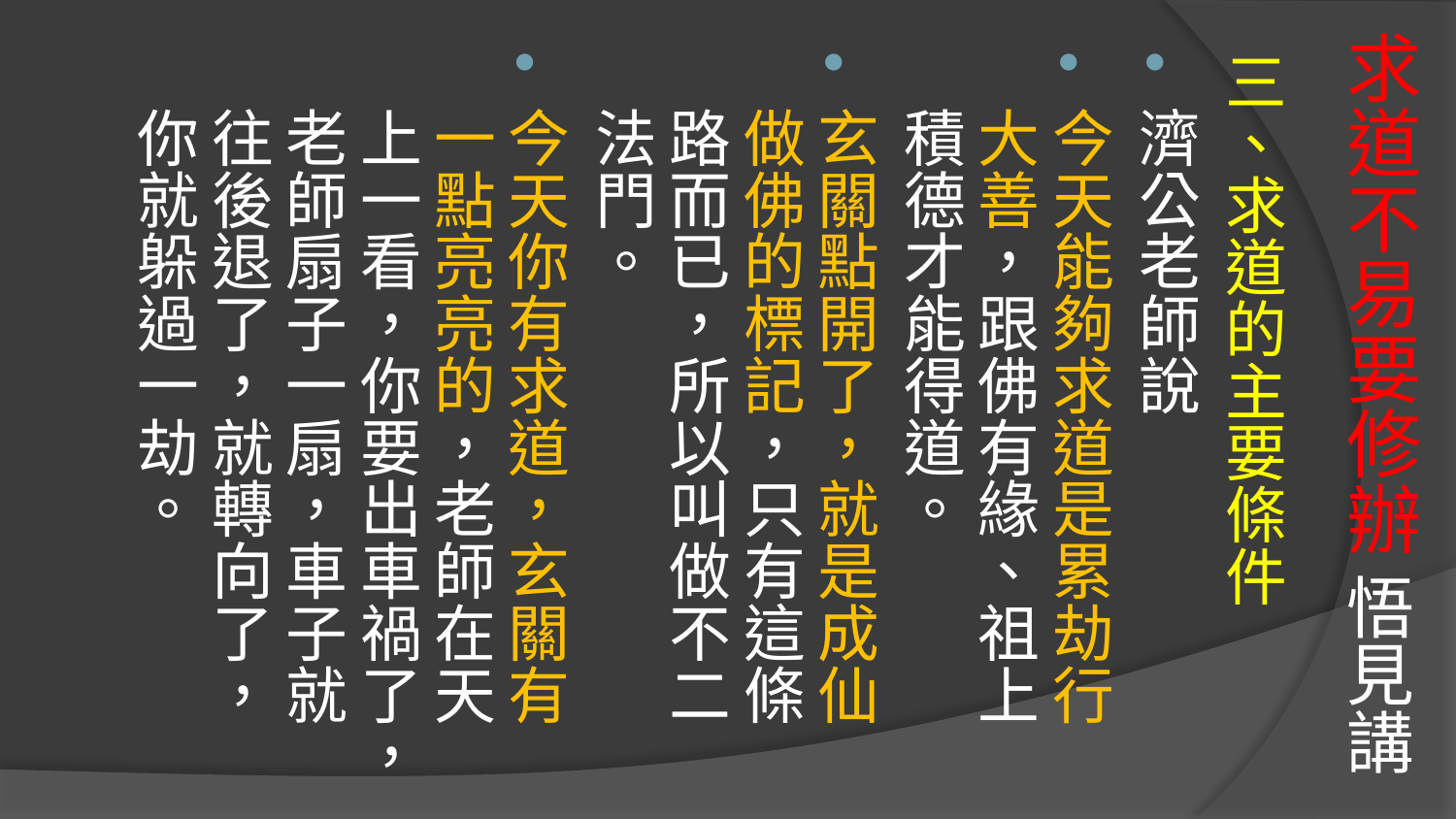

# 求道不易要修辦 悟見講
三、求道的主要條件
濟公老師說
今天能夠求道是累劫行大善，跟佛有緣、祖上積德才能得道。
玄關點開了，就是成仙做佛的標記，只有這條路而已，所以叫做不二法門。
今天你有求道，玄關有一點亮亮的，老師在天上一看，你要出車禍了，老師扇子一扇，車子就往後退了，就轉向了，你就躲過一劫。